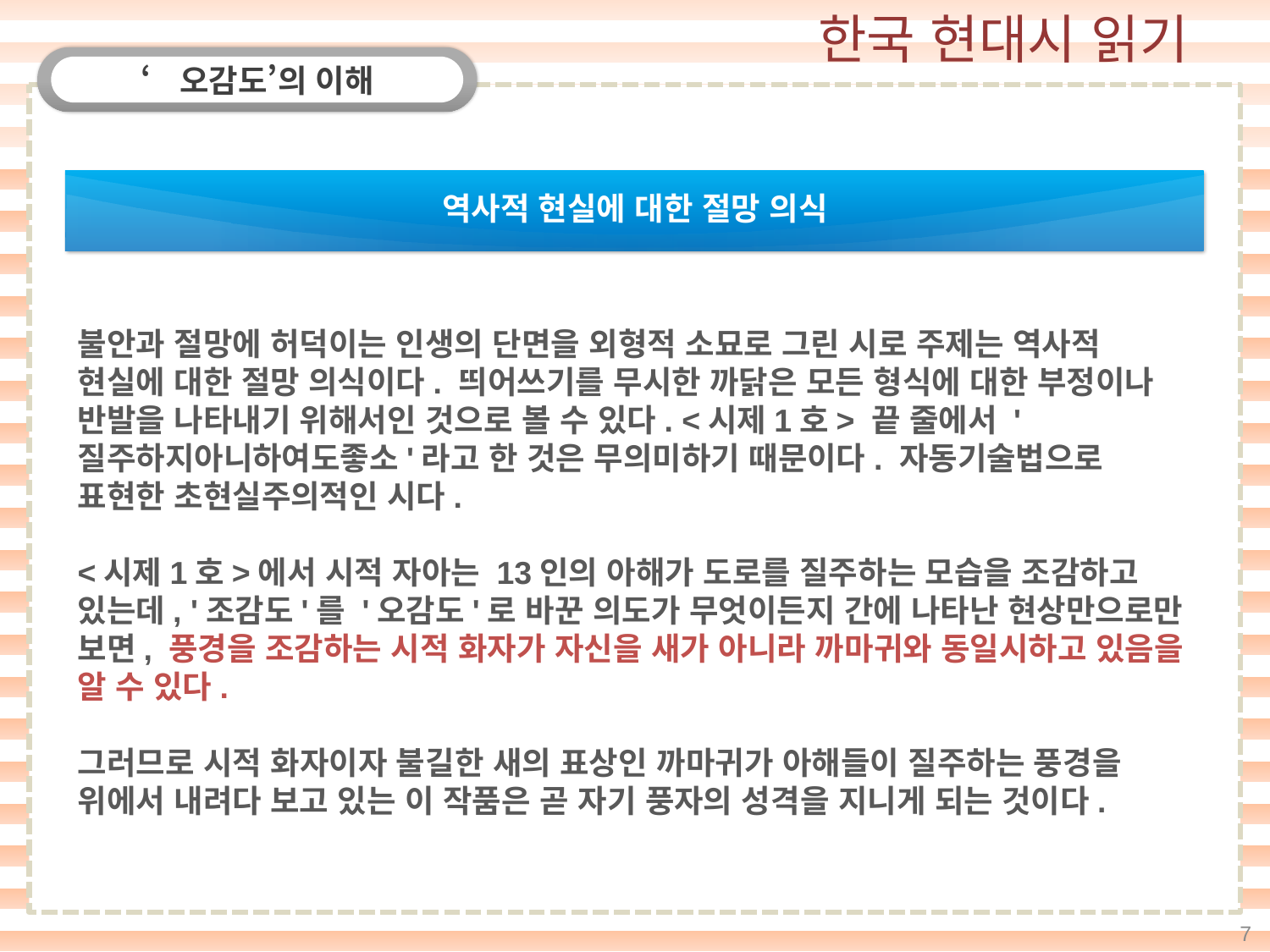

‘오감도’의 이해

역사적 현실에 대한 절망 의식
불안과 절망에 허덕이는 인생의 단면을 외형적 소묘로 그린 시로 주제는 역사적 현실에 대한 절망 의식이다. 띄어쓰기를 무시한 까닭은 모든 형식에 대한 부정이나 반발을 나타내기 위해서인 것으로 볼 수 있다. <시제1호> 끝 줄에서 '질주하지아니하여도좋소'라고 한 것은 무의미하기 때문이다. 자동기술법으로 표현한 초현실주의적인 시다.

<시제1호>에서 시적 자아는 13인의 아해가 도로를 질주하는 모습을 조감하고 있는데, '조감도'를 '오감도'로 바꾼 의도가 무엇이든지 간에 나타난 현상만으로만 보면, 풍경을 조감하는 시적 화자가 자신을 새가 아니라 까마귀와 동일시하고 있음을 알 수 있다.

그러므로 시적 화자이자 불길한 새의 표상인 까마귀가 아해들이 질주하는 풍경을 위에서 내려다 보고 있는 이 작품은 곧 자기 풍자의 성격을 지니게 되는 것이다.
7